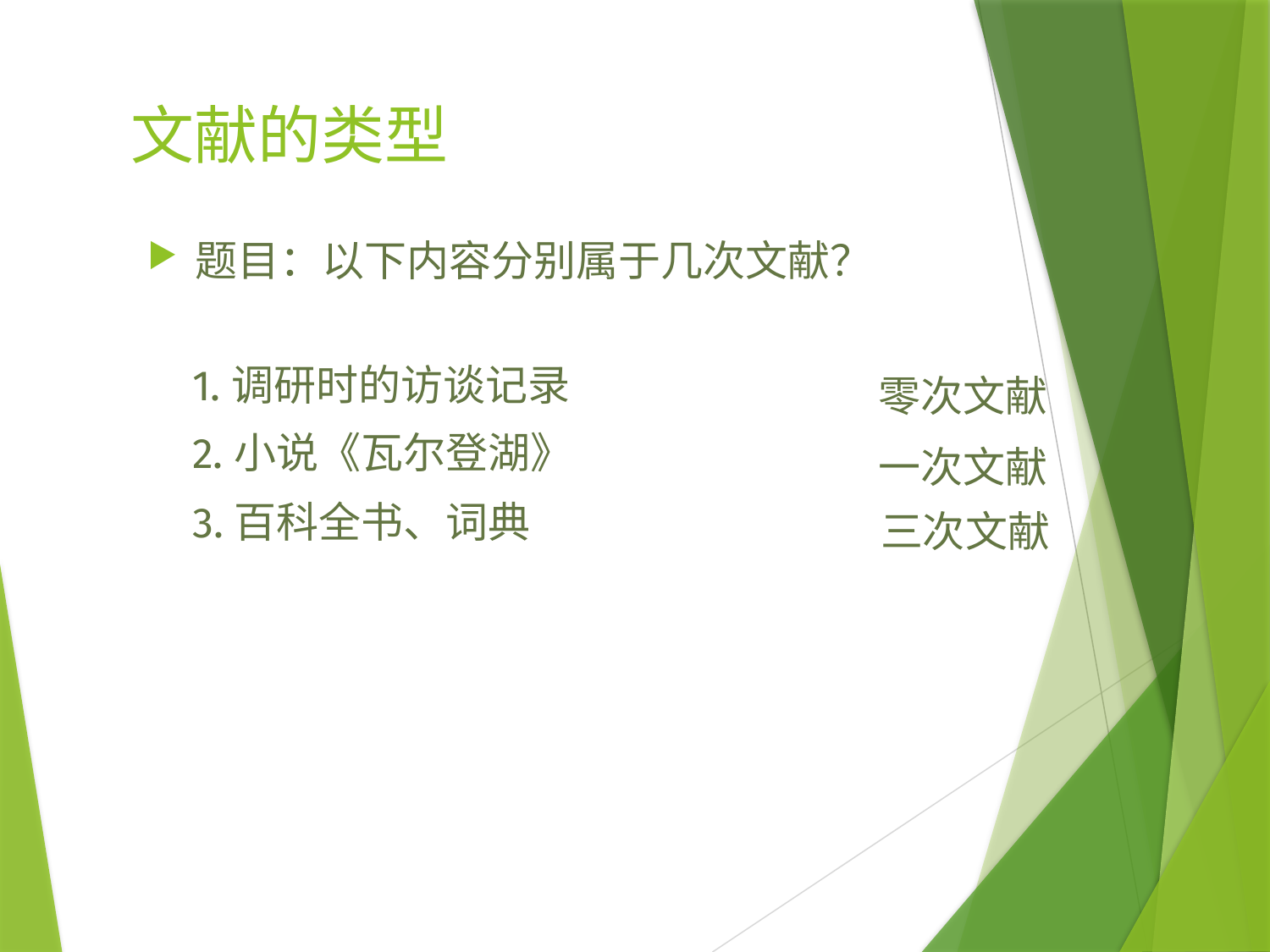

# 文献的类型
题目：以下内容分别属于几次文献？

    1.调研时的访谈记录
    2.小说《瓦尔登湖》
    3.百科全书、词典
零次文献
一次文献
 三次文献